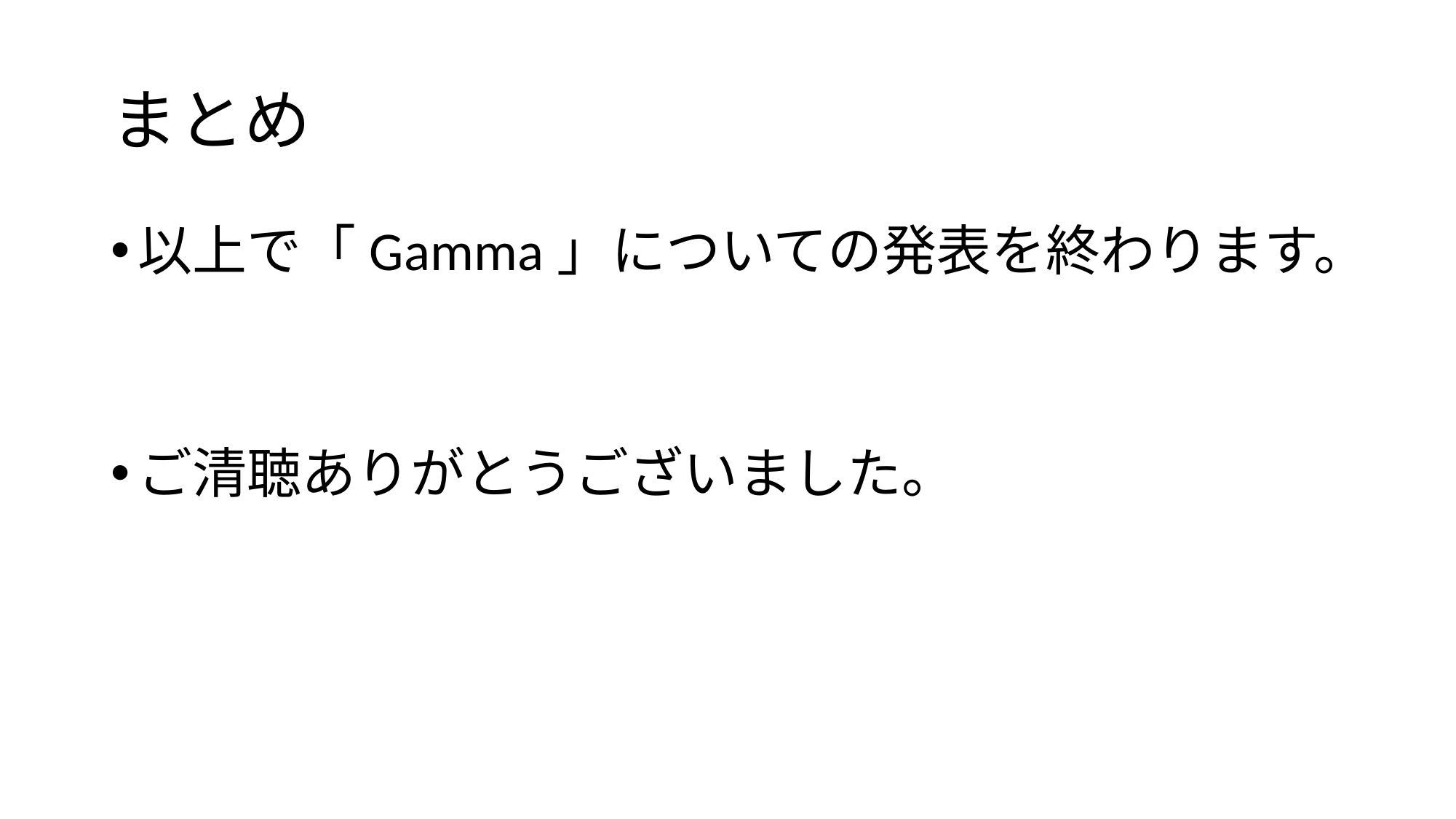

# まとめ
以上で「Gamma」についての発表を終わります。

ご清聴ありがとうございました。